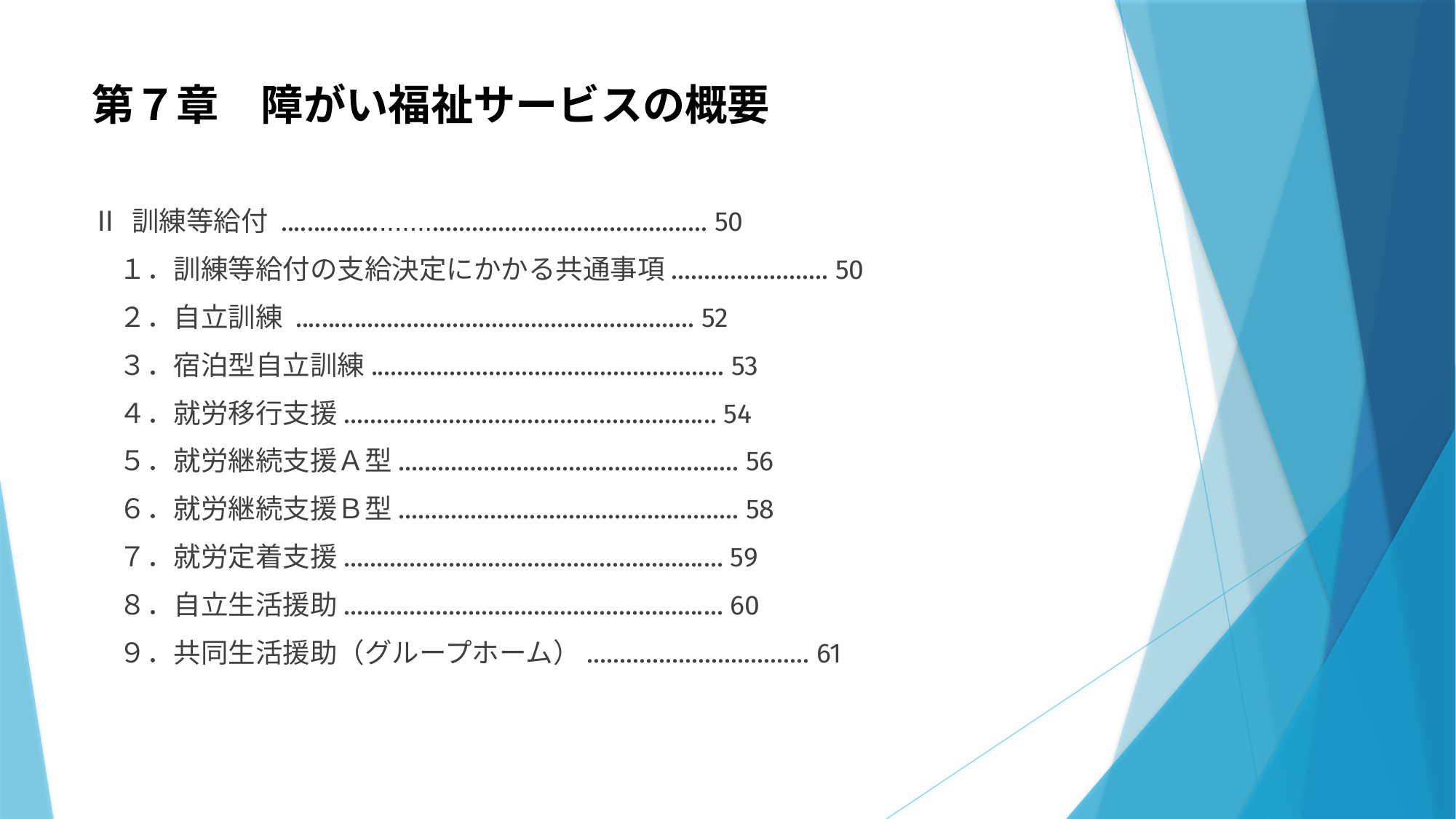

# 第７章　障がい福祉サービスの概要
Ⅱ 訓練等給付 ................................................................ 50
　１．訓練等給付の支給決定にかかる共通事項........................ 50
　２．自立訓練 ............................................................. 52
　３．宿泊型自立訓練...................................................... 53
　４．就労移行支援......................................................... 54
　５．就労継続支援Ａ型.................................................... 56
　６．就労継続支援Ｂ型.................................................... 58
　７．就労定着支援.......................................................... 59
　８．自立生活援助.......................................................... 60
　９．共同生活援助（グループホーム）.................................. 61